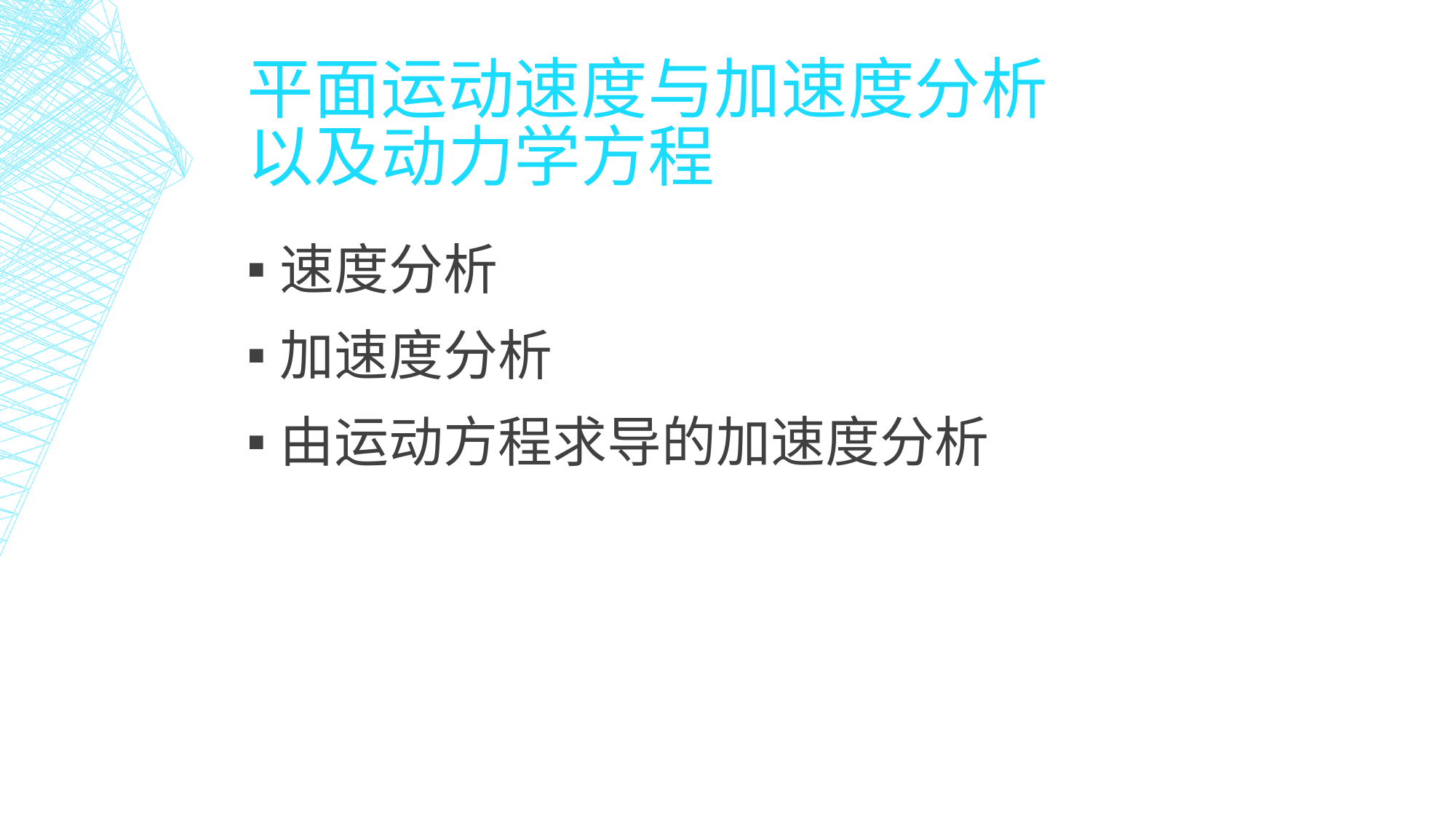

平面运动速度与加速度分析
以及动力学方程
速度分析
加速度分析
由运动方程求导的加速度分析